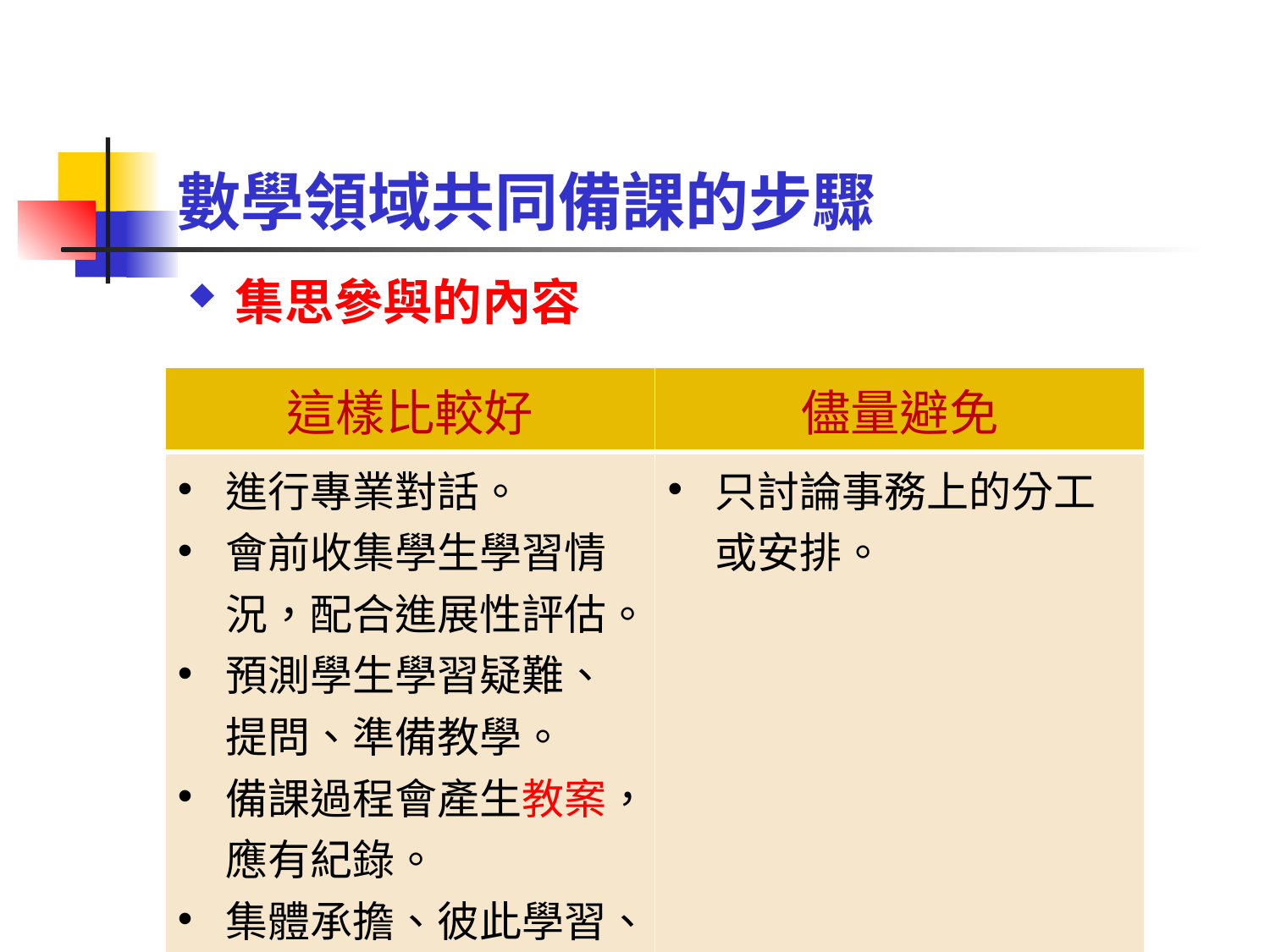

# 數學領域共同備課的步驟
集思參與的內容

| 這樣比較好 | 儘量避免 |
| --- | --- |
| 進行專業對話。 會前收集學生學習情況，配合進展性評估。 預測學生學習疑難、提問、準備教學。 備課過程會產生教案，應有紀錄。 集體承擔、彼此學習、資源共享。 | 只討論事務上的分工或安排。 |